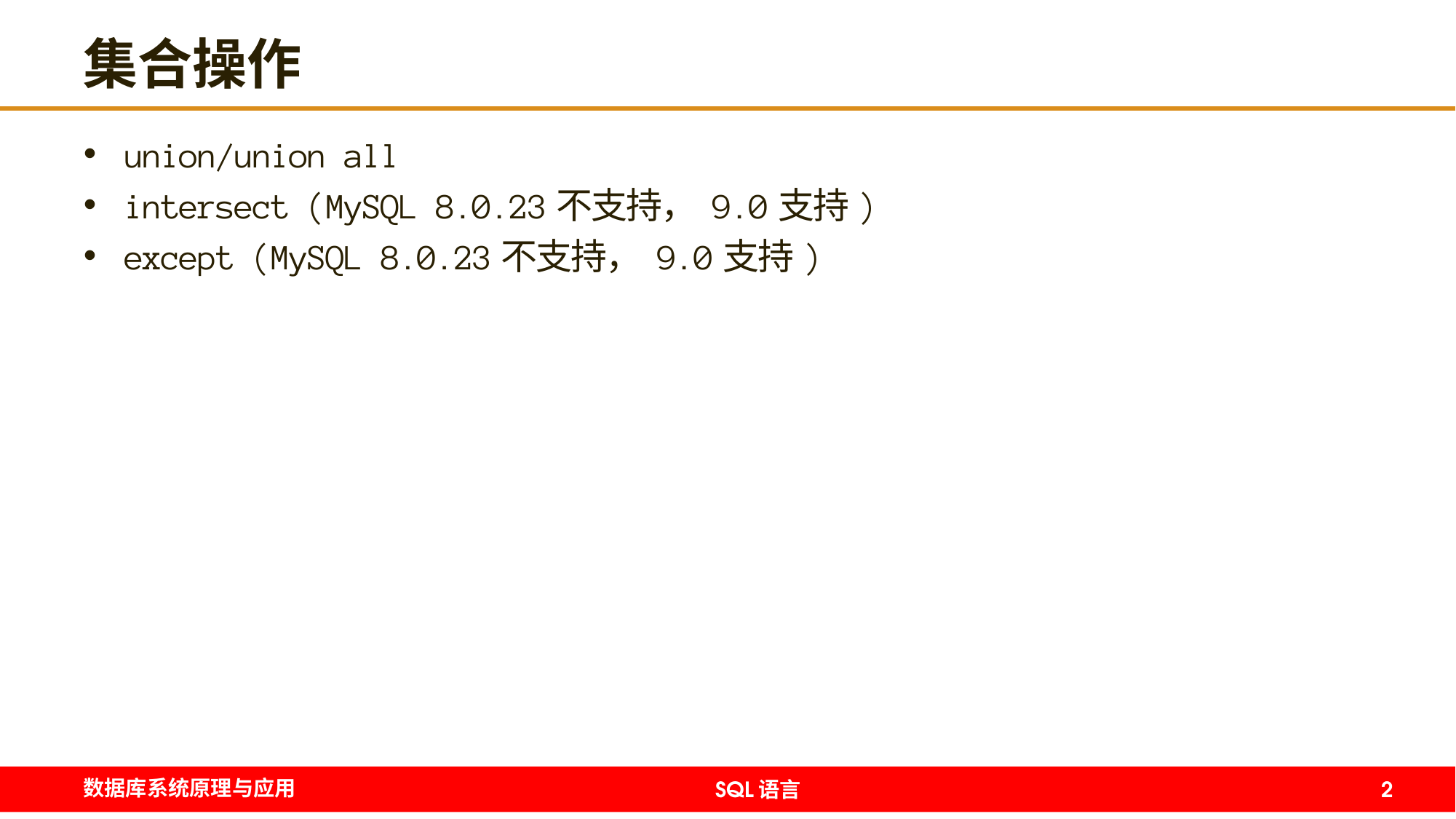

# 集合操作
union/union all
intersect (MySQL 8.0.23不支持， 9.0支持)
except (MySQL 8.0.23不支持， 9.0支持)